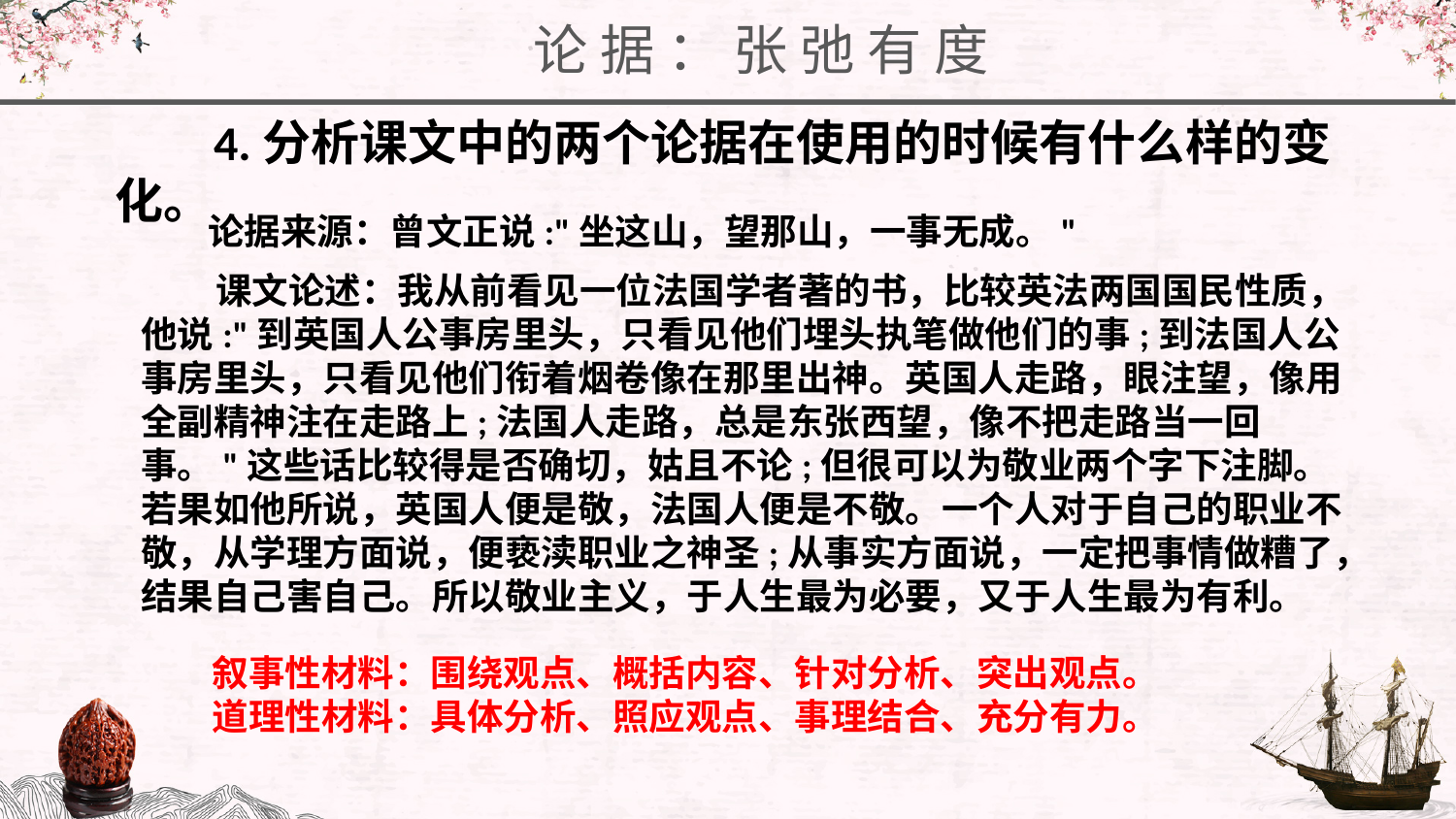

论据：张弛有度

         4.分析课文中的两个论据在使用的时候有什么样的变化。
        论据来源：曾文正说:"坐这山，望那山，一事无成。"
        课文论述：我从前看见一位法国学者著的书，比较英法两国国民性质，他说:"到英国人公事房里头，只看见他们埋头执笔做他们的事;到法国人公事房里头，只看见他们衔着烟卷像在那里出神。英国人走路，眼注望，像用全副精神注在走路上;法国人走路，总是东张西望，像不把走路当一回事。"这些话比较得是否确切，姑且不论;但很可以为敬业两个字下注脚。若果如他所说，英国人便是敬，法国人便是不敬。一个人对于自己的职业不敬，从学理方面说，便亵渎职业之神圣;从事实方面说，一定把事情做糟了，结果自己害自己。所以敬业主义，于人生最为必要，又于人生最为有利。
叙事性材料：围绕观点、概括内容、针对分析、突出观点。
道理性材料：具体分析、照应观点、事理结合、充分有力。